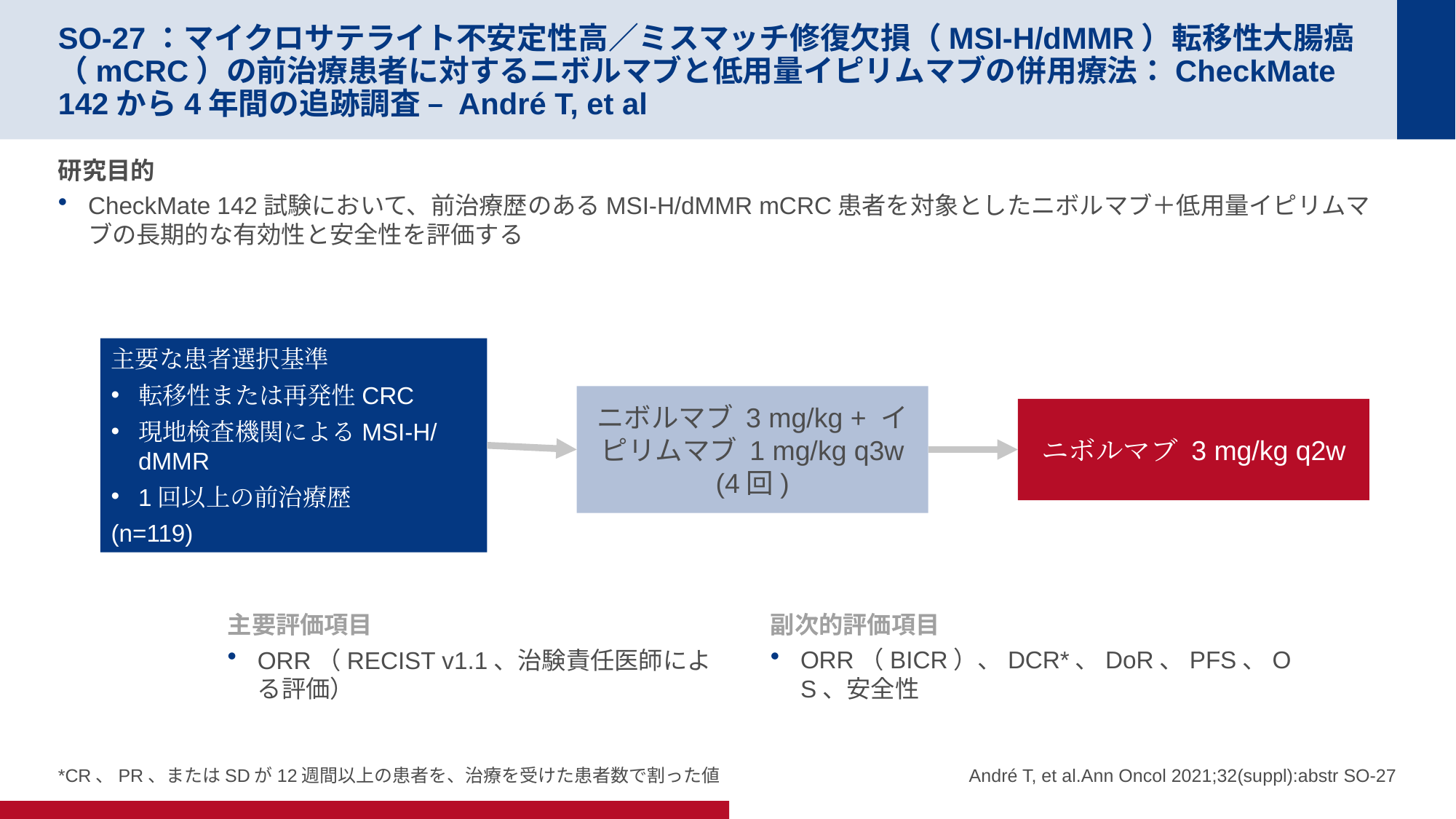

# SO-27：マイクロサテライト不安定性高／ミスマッチ修復欠損（MSI-H/dMMR）転移性大腸癌（mCRC）の前治療患者に対するニボルマブと低用量イピリムマブの併用療法：CheckMate 142から4年間の追跡調査 – André T, et al
研究目的
CheckMate 142試験において、前治療歴のあるMSI-H/dMMR mCRC患者を対象としたニボルマブ＋低用量イピリムマブの長期的な有効性と安全性を評価する
主要な患者選択基準
転移性または再発性CRC
現地検査機関によるMSI-H/dMMR
1回以上の前治療歴
(n=119)
ニボルマブ 3 mg/kg + イピリムマブ 1 mg/kg q3w
(4回)
ニボルマブ 3 mg/kg q2w
主要評価項目
ORR（RECIST v1.1、治験責任医師による評価）

副次的評価項目
ORR（BICR）、DCR*、DoR、PFS、OS、安全性
*CR、PR、またはSDが12週間以上の患者を、治療を受けた患者数で割った値
André T, et al.Ann Oncol 2021;32(suppl):abstr SO-27